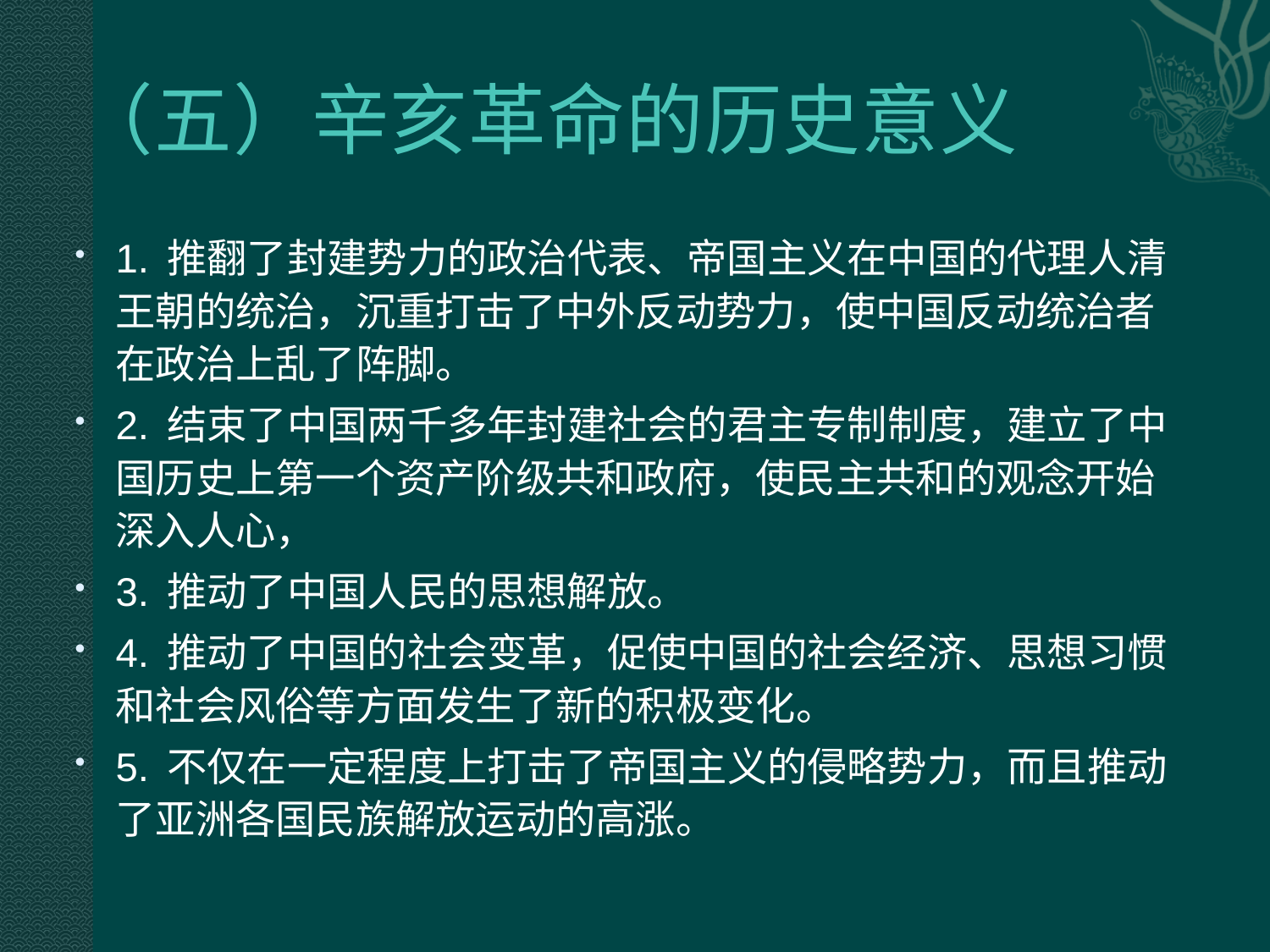

# （五）辛亥革命的历史意义
1. 推翻了封建势力的政治代表、帝国主义在中国的代理人清王朝的统治，沉重打击了中外反动势力，使中国反动统治者在政治上乱了阵脚。
2. 结束了中国两千多年封建社会的君主专制制度，建立了中国历史上第一个资产阶级共和政府，使民主共和的观念开始深入人心，
3. 推动了中国人民的思想解放。
4. 推动了中国的社会变革，促使中国的社会经济、思想习惯和社会风俗等方面发生了新的积极变化。
5. 不仅在一定程度上打击了帝国主义的侵略势力，而且推动了亚洲各国民族解放运动的高涨。